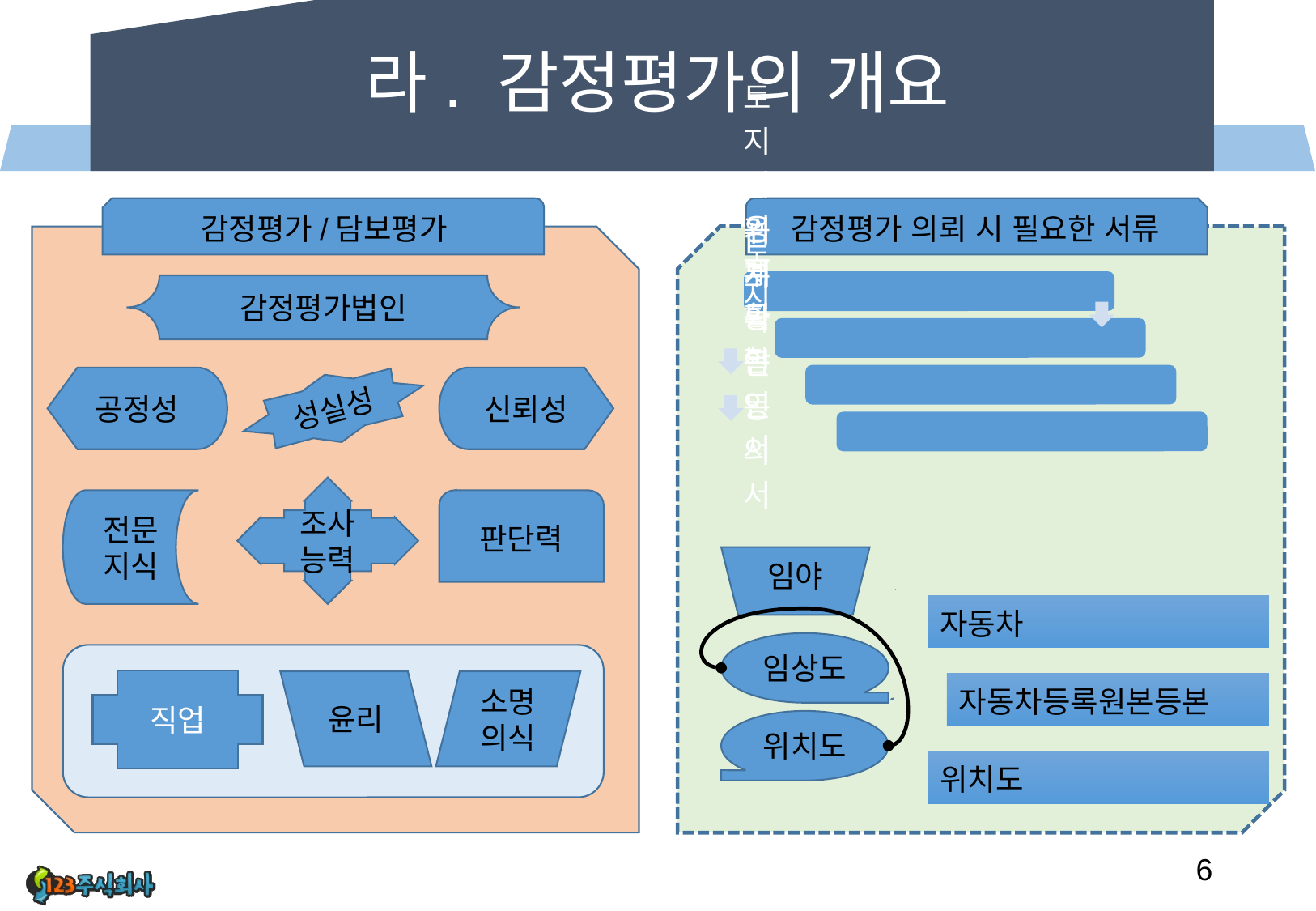

# 라. 감정평가의 개요
감정평가/담보평가

감정평가법인
공정성
신뢰성
성실성
조사
능력
전문
지식
판단력

직업
윤리
소명
의식
감정평가 의뢰 시 필요한 서류

자동차
자동차등록원본등본
위치도
임야
임상도
위치도
6